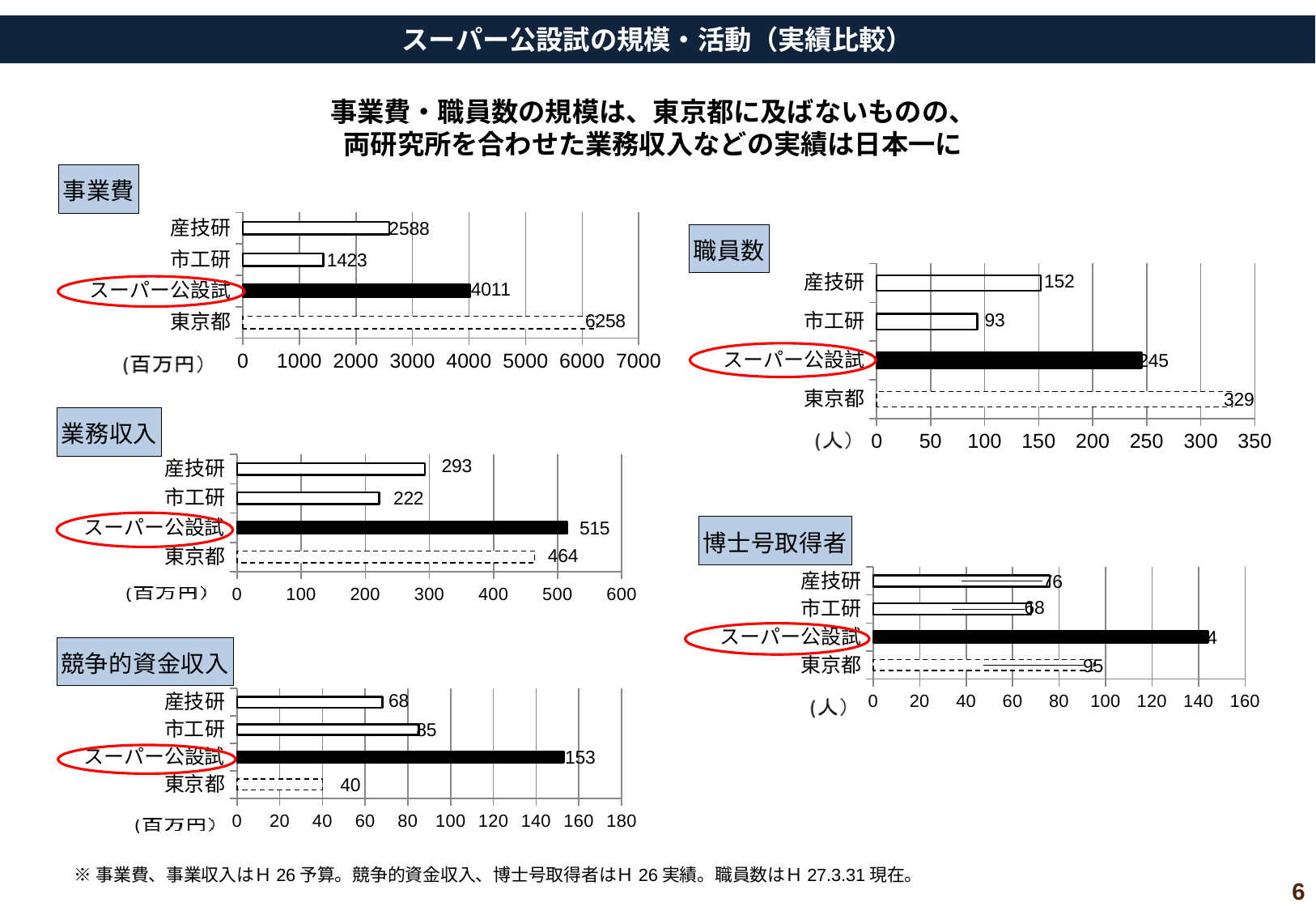

スーパー公設試の規模・活動（実績比較）
事業費・職員数の規模は、東京都に及ばないものの、
両研究所を合わせた業務収入などの実績は日本一に

### Chart: 事業費

| Category | 事業費 |
|---|---|
| 東京都 | 6258.0 |
| スーパー公設試 | 4011.0 |
| 市工研 | 1423.0 |
| 産技研 | 2588.0 |

### Chart: 職員数

| Category | 系列 1 |
|---|---|
| 東京都 | 329.0 |
| スーパー公設試 | 245.0 |
| 市工研 | 93.0 |
| 産技研 | 152.0 |

### Chart: 業務収入

| Category | 事業収入2 |
|---|---|
| 東京都 | 464.0 |
| スーパー公設試 | 515.0 |
| 市工研 | 222.0 |
| 産技研 | 293.0 |

### Chart: 博士号取得者

| Category | 事業収入2 |
|---|---|
| 東京都 | 95.0 |
| スーパー公設試 | 144.0 |
| 市工研 | 68.0 |
| 産技研 | 76.0 |

### Chart: 競争的資金収入

| Category | 事業収入2 |
|---|---|
| 東京都 | 40.0 |
| スーパー公設試 | 153.0 |
| 市工研 | 85.0 |
| 産技研 | 68.0 |
※事業費、事業収入はＨ26予算。競争的資金収入、博士号取得者はＨ26実績。職員数はＨ27.3.31現在。
6